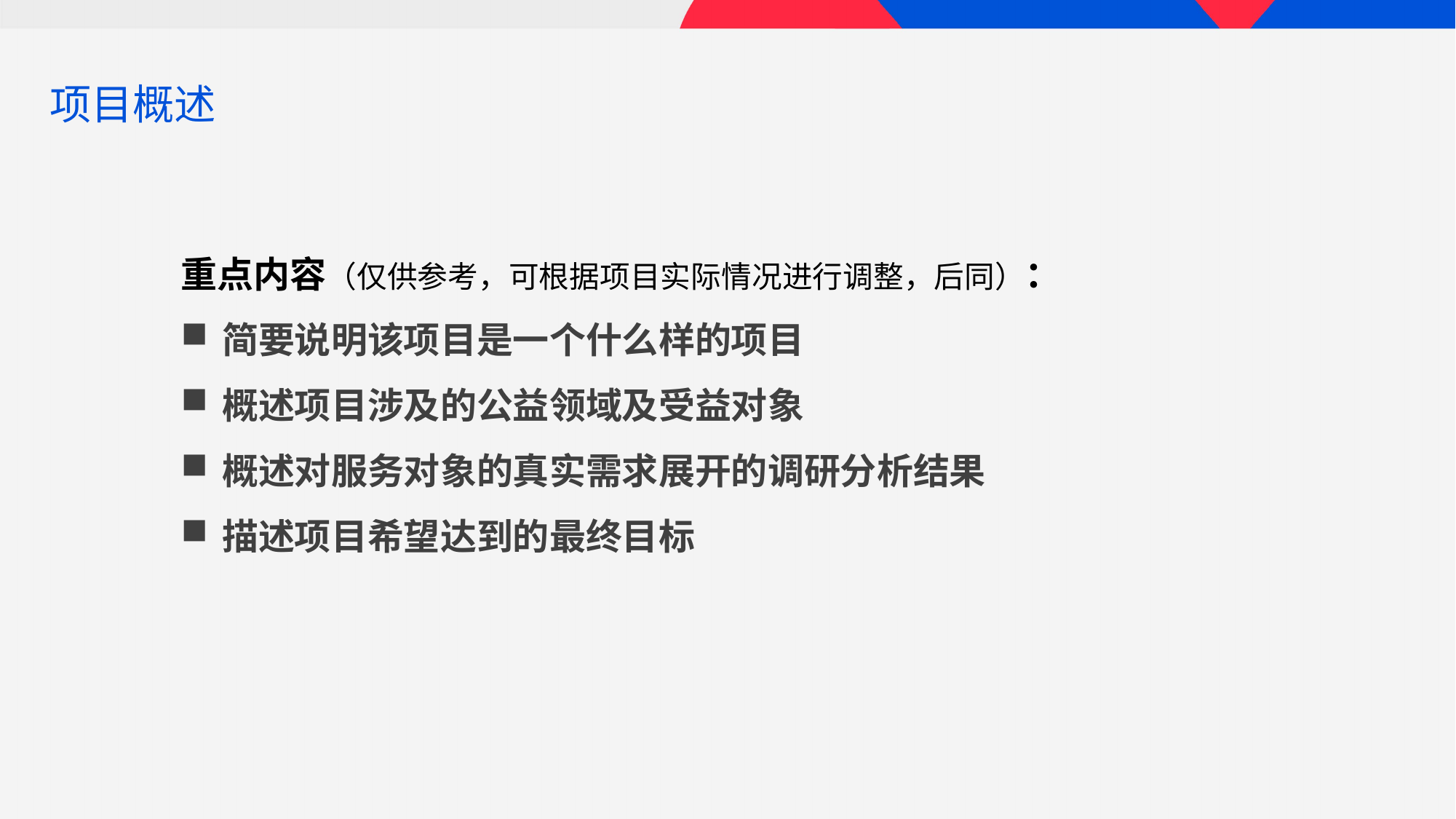

项目概述
重点内容（仅供参考，可根据项目实际情况进行调整，后同）：
简要说明该项目是一个什么样的项目
概述项目涉及的公益领域及受益对象
概述对服务对象的真实需求展开的调研分析结果
描述项目希望达到的最终目标